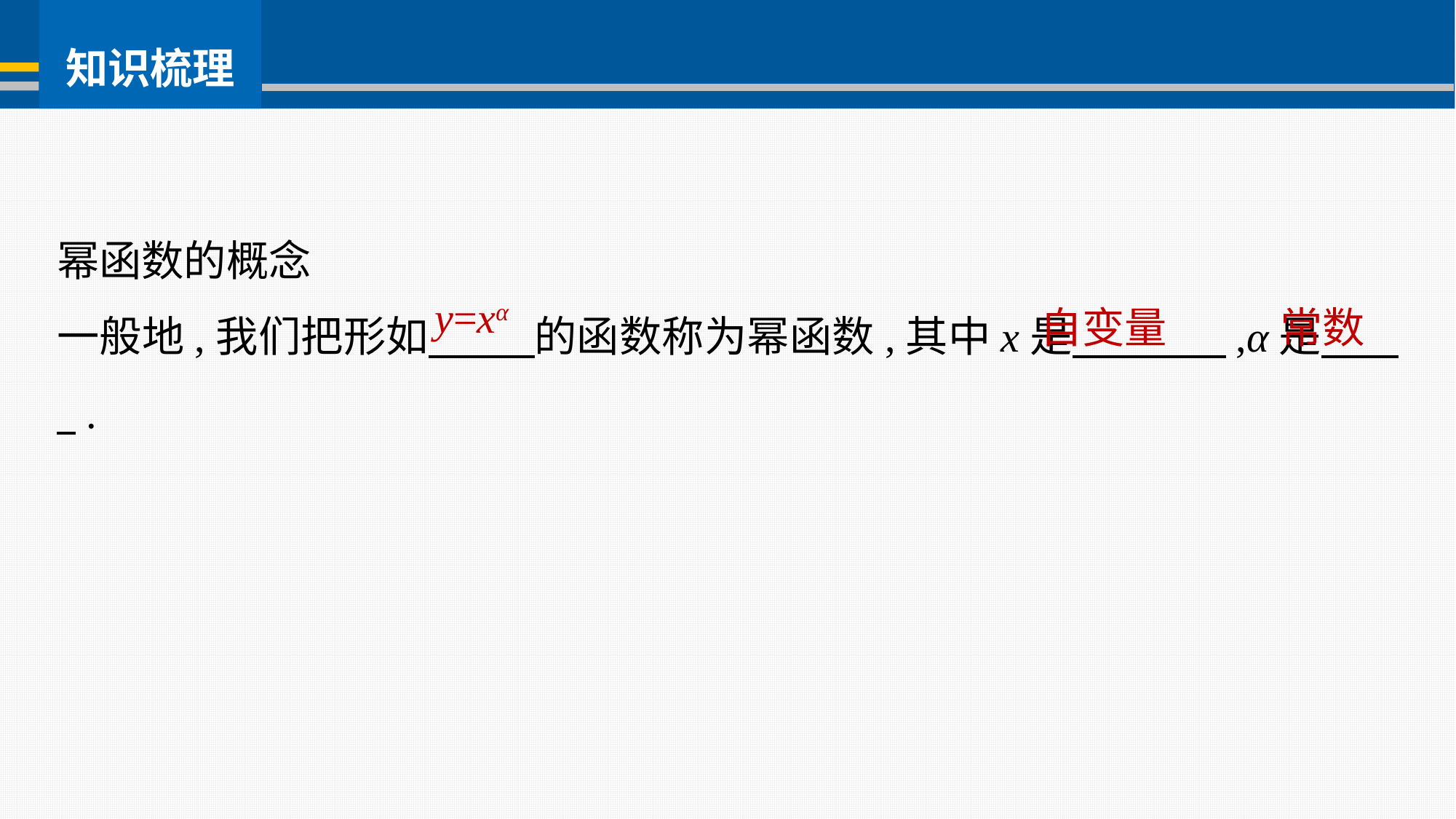

幂函数的概念
一般地,我们把形如           的函数称为幂函数,其中x是                ,α是           .
y=xα
自变量
常数